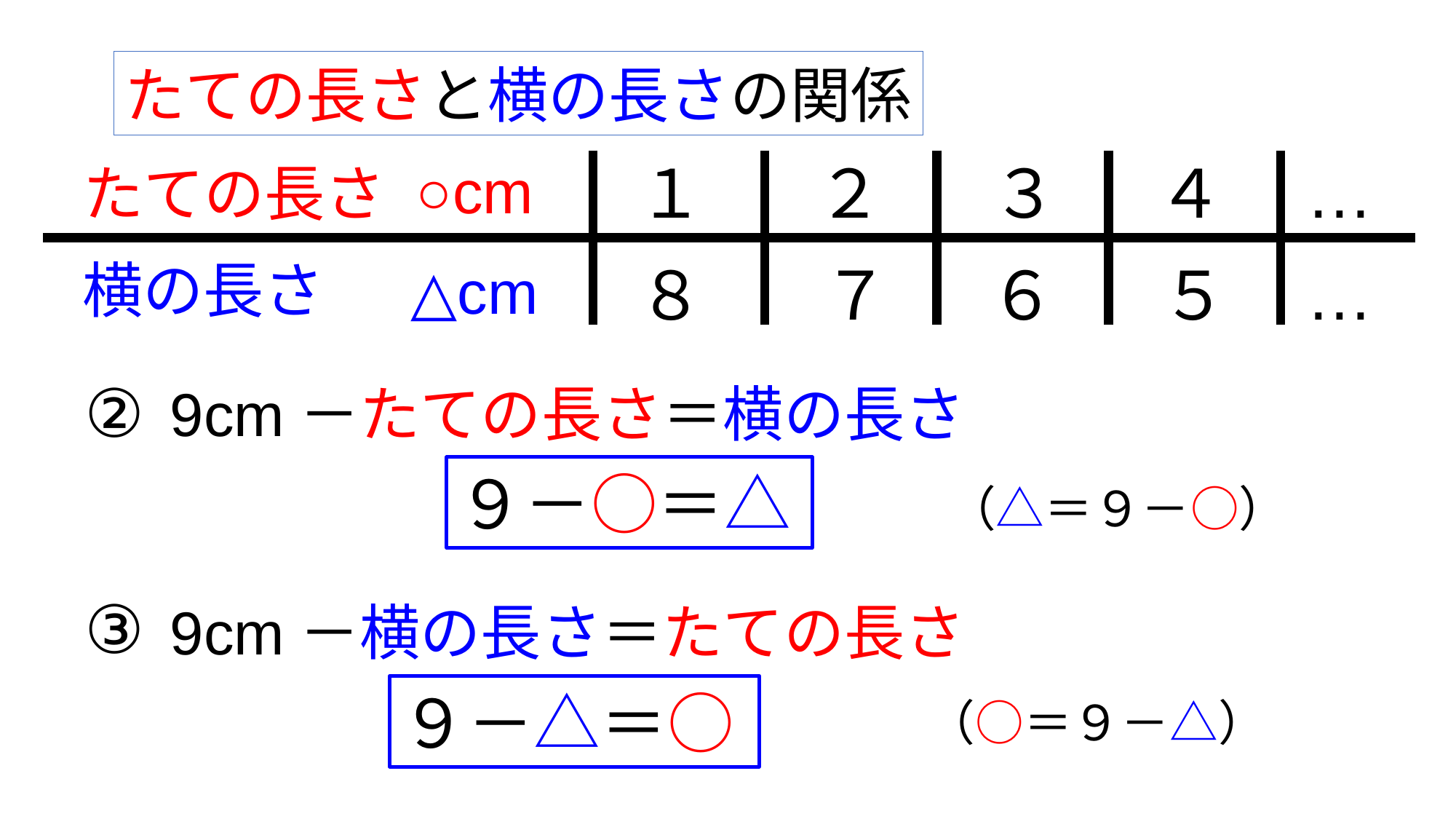

たての長さと横の長さの関係
１
２
３
４
…
○cm
たての長さ
横の長さ
△cm
８
７
６
５
…
②
9cm－たての長さ＝横の長さ
９－○＝△
（△＝９－○）
③
9cm－横の長さ＝たての長さ
９－△＝○
（○＝９－△）